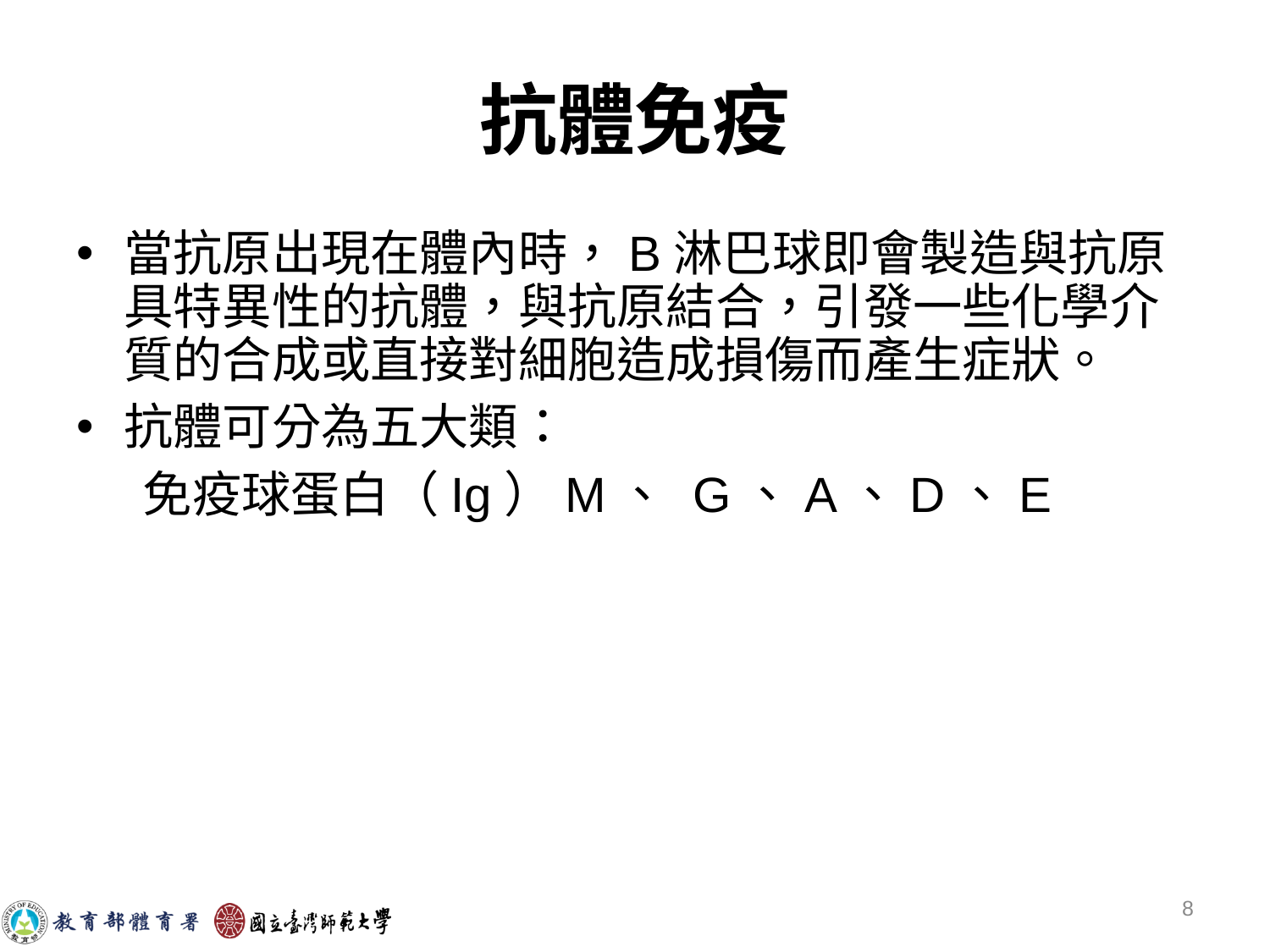

# 抗體免疫
當抗原出現在體內時，B淋巴球即會製造與抗原具特異性的抗體，與抗原結合，引發一些化學介質的合成或直接對細胞造成損傷而產生症狀。
抗體可分為五大類：
    免疫球蛋白（Ig）M、 G、A、D、E
8